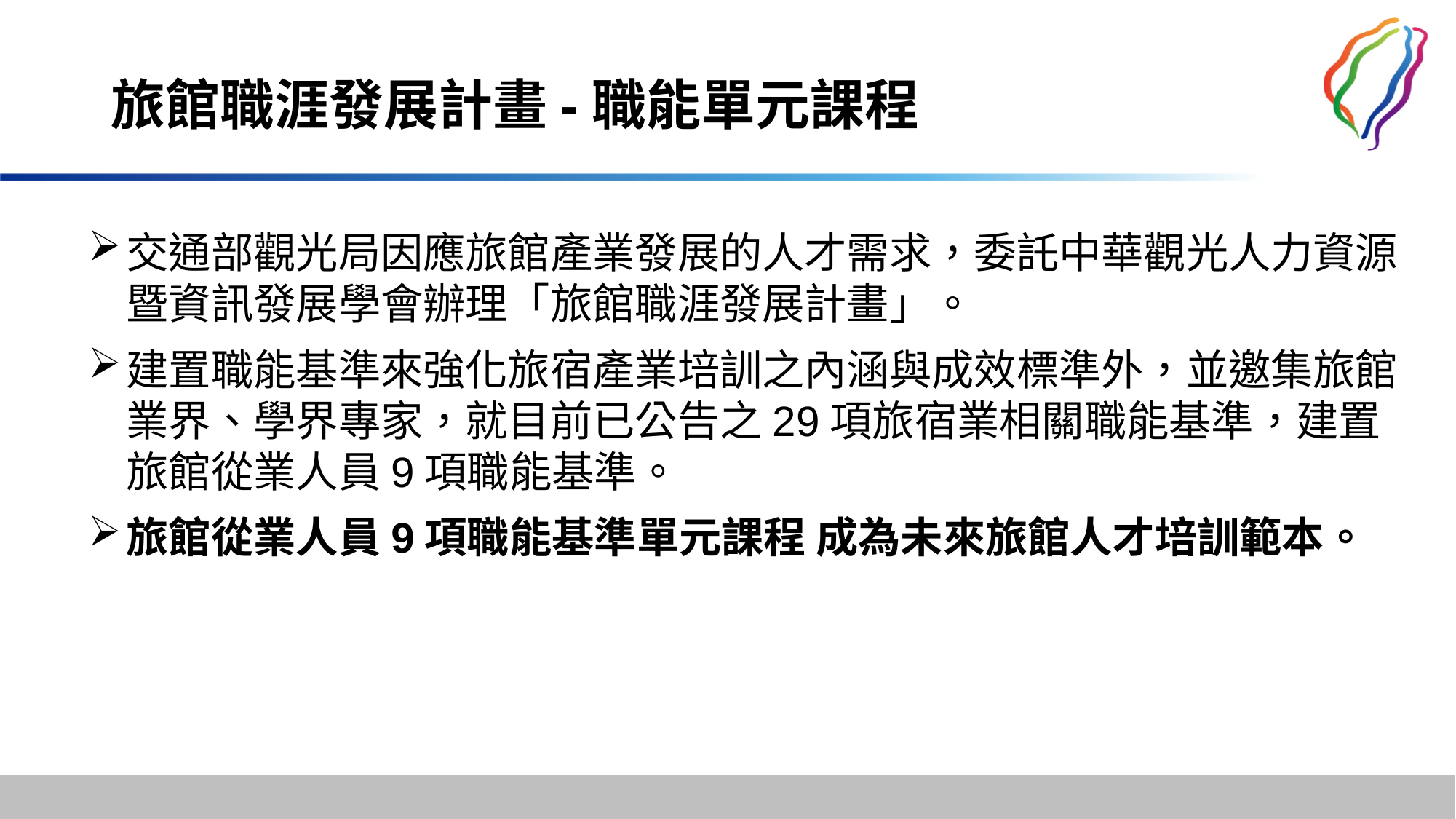

# 旅館職涯發展計畫-職能單元課程
交通部觀光局因應旅館產業發展的人才需求，委託中華觀光人力資源暨資訊發展學會辦理「旅館職涯發展計畫」。
建置職能基準來強化旅宿產業培訓之內涵與成效標準外，並邀集旅館業界、學界專家，就目前已公告之29項旅宿業相關職能基準，建置旅館從業人員9項職能基準。
旅館從業人員9項職能基準單元課程 成為未來旅館人才培訓範本。